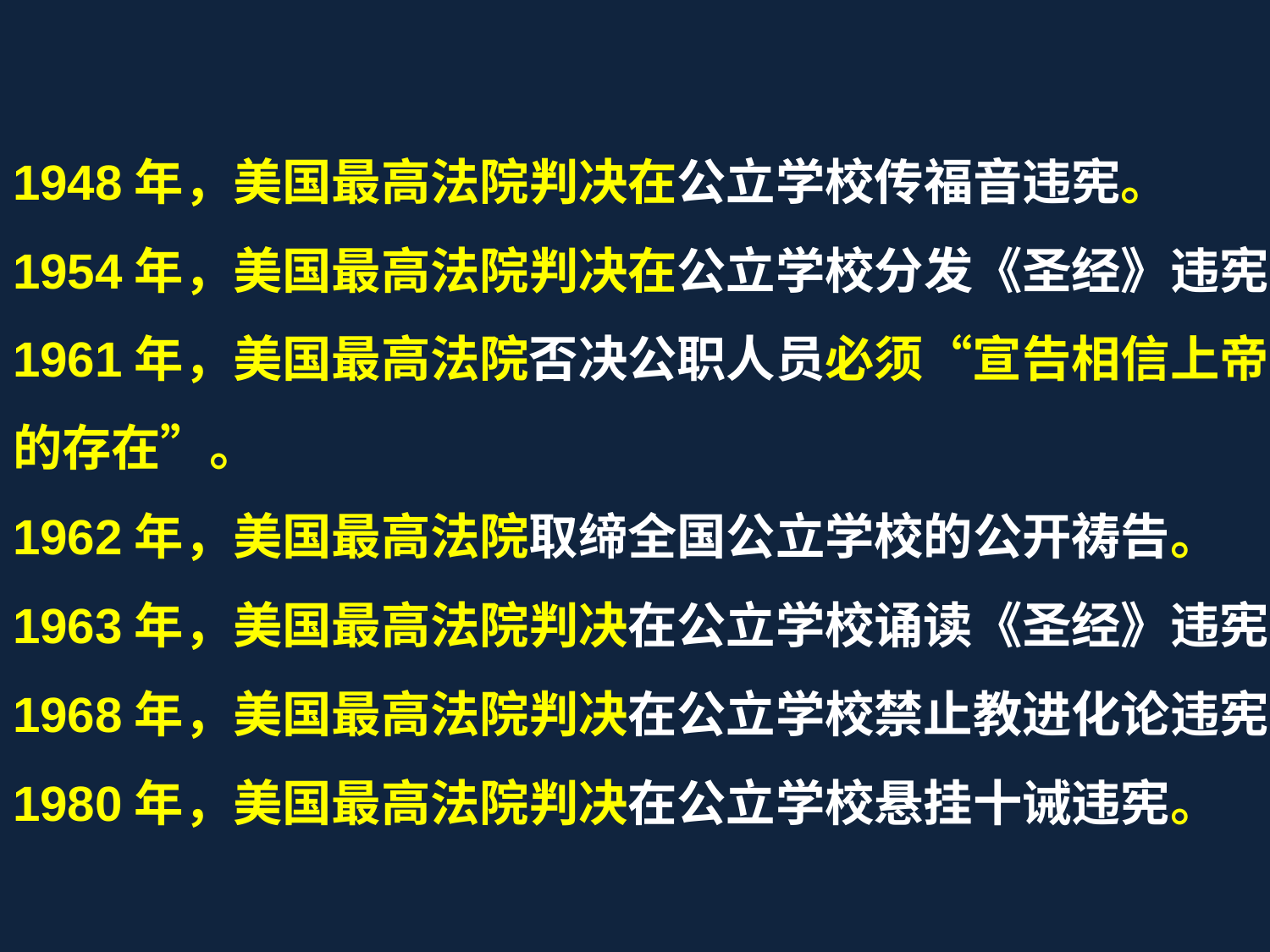

1948年，美国最高法院判决在公立学校传福音违宪。
1954年，美国最高法院判决在公立学校分发《圣经》违宪
1961年，美国最高法院否决公职人员必须“宣告相信上帝的存在”。
1962年，美国最高法院取缔全国公立学校的公开祷告。
1963年，美国最高法院判决在公立学校诵读《圣经》违宪
1968年，美国最高法院判决在公立学校禁止教进化论违宪
1980年，美国最高法院判决在公立学校悬挂十诫违宪。